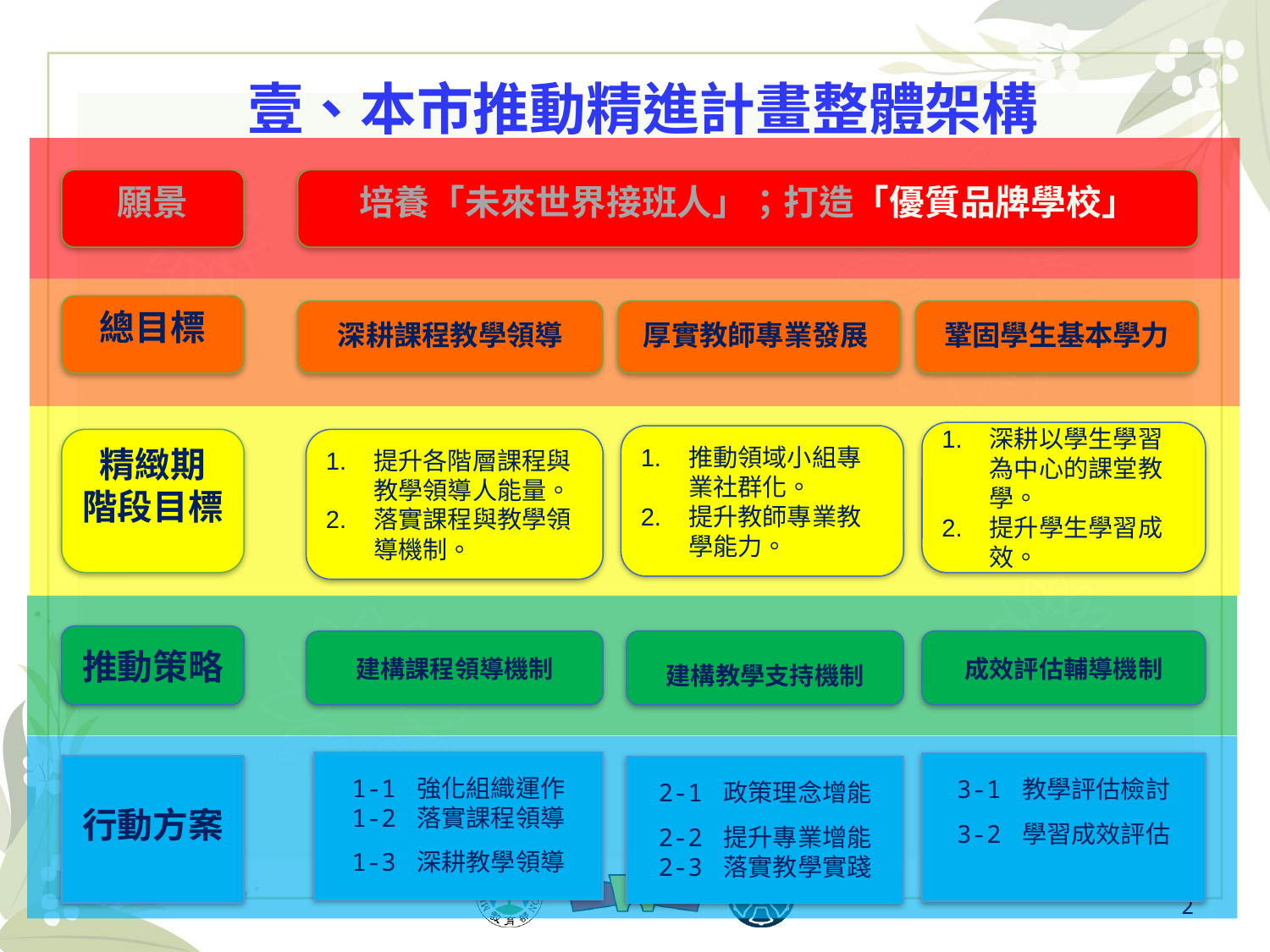

# 壹、本市推動精進計畫整體架構

願景
培養「未來世界接班人」；打造「優質品牌學校」

總目標
深耕課程教學領導
厚實教師專業發展
鞏固學生基本學力

深耕以學生學習為中心的課堂教學。
提升學生學習成效。
推動領域小組專業社群化。
提升教師專業教學能力。
精緻期
階段目標
提升各階層課程與教學領導人能量。
落實課程與教學領導機制。

推動策略
建構教學支持機制
成效評估輔導機制
建構課程領導機制

1-1 強化組織運作
1-2 落實課程領導
1-3 深耕教學領導

3-1 教學評估檢討
3-2 學習成效評估

行動方案

2-1 政策理念增能
2-2 提升專業增能
2-3 落實教學實踐
2